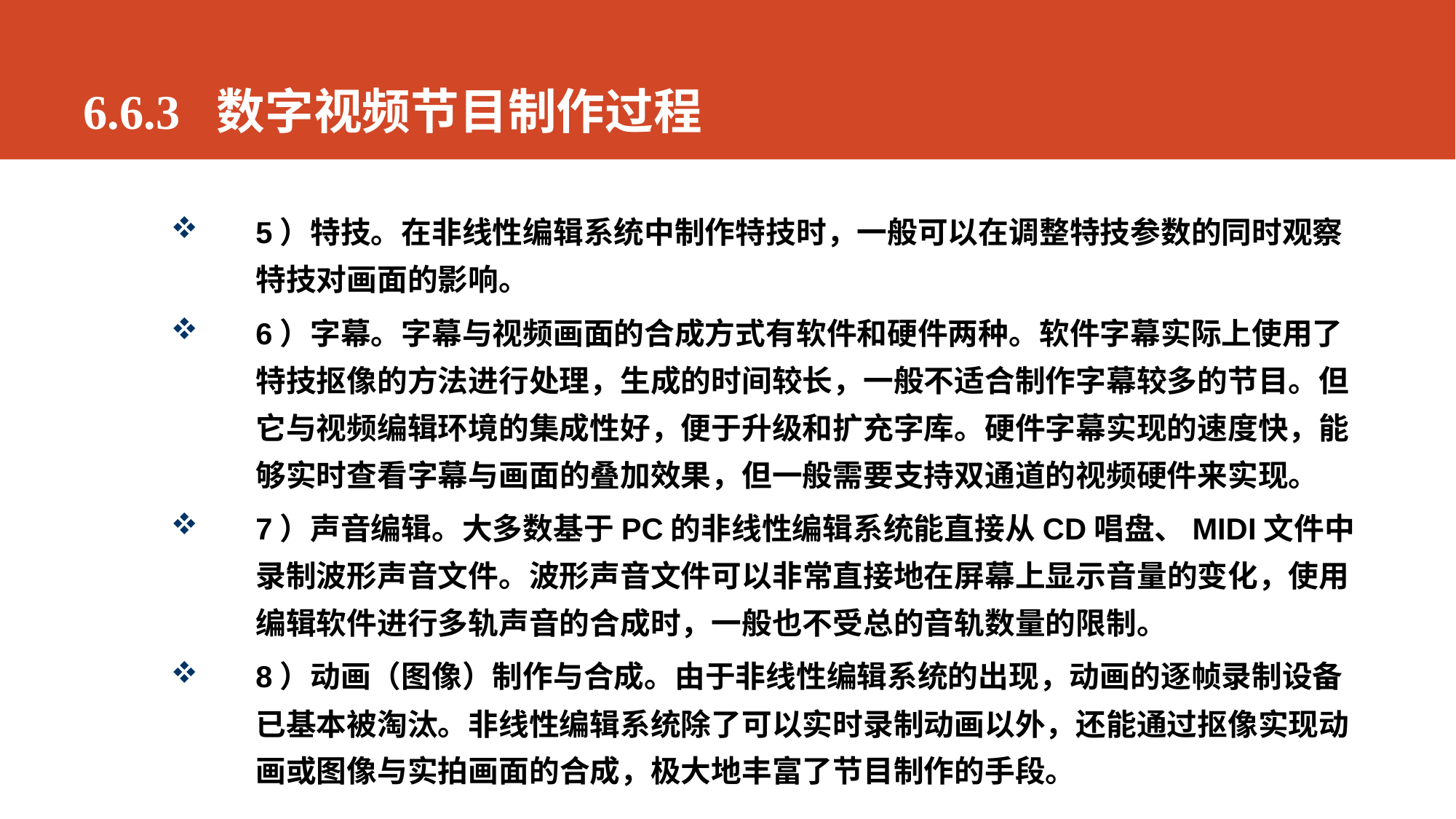

# 6.6.3  数字视频节目制作过程
5）特技。在非线性编辑系统中制作特技时，一般可以在调整特技参数的同时观察特技对画面的影响。
6）字幕。字幕与视频画面的合成方式有软件和硬件两种。软件字幕实际上使用了特技抠像的方法进行处理，生成的时间较长，一般不适合制作字幕较多的节目。但它与视频编辑环境的集成性好，便于升级和扩充字库。硬件字幕实现的速度快，能够实时查看字幕与画面的叠加效果，但一般需要支持双通道的视频硬件来实现。
7）声音编辑。大多数基于PC的非线性编辑系统能直接从CD唱盘、MIDI文件中录制波形声音文件。波形声音文件可以非常直接地在屏幕上显示音量的变化，使用编辑软件进行多轨声音的合成时，一般也不受总的音轨数量的限制。
8）动画（图像）制作与合成。由于非线性编辑系统的出现，动画的逐帧录制设备已基本被淘汰。非线性编辑系统除了可以实时录制动画以外，还能通过抠像实现动画或图像与实拍画面的合成，极大地丰富了节目制作的手段。